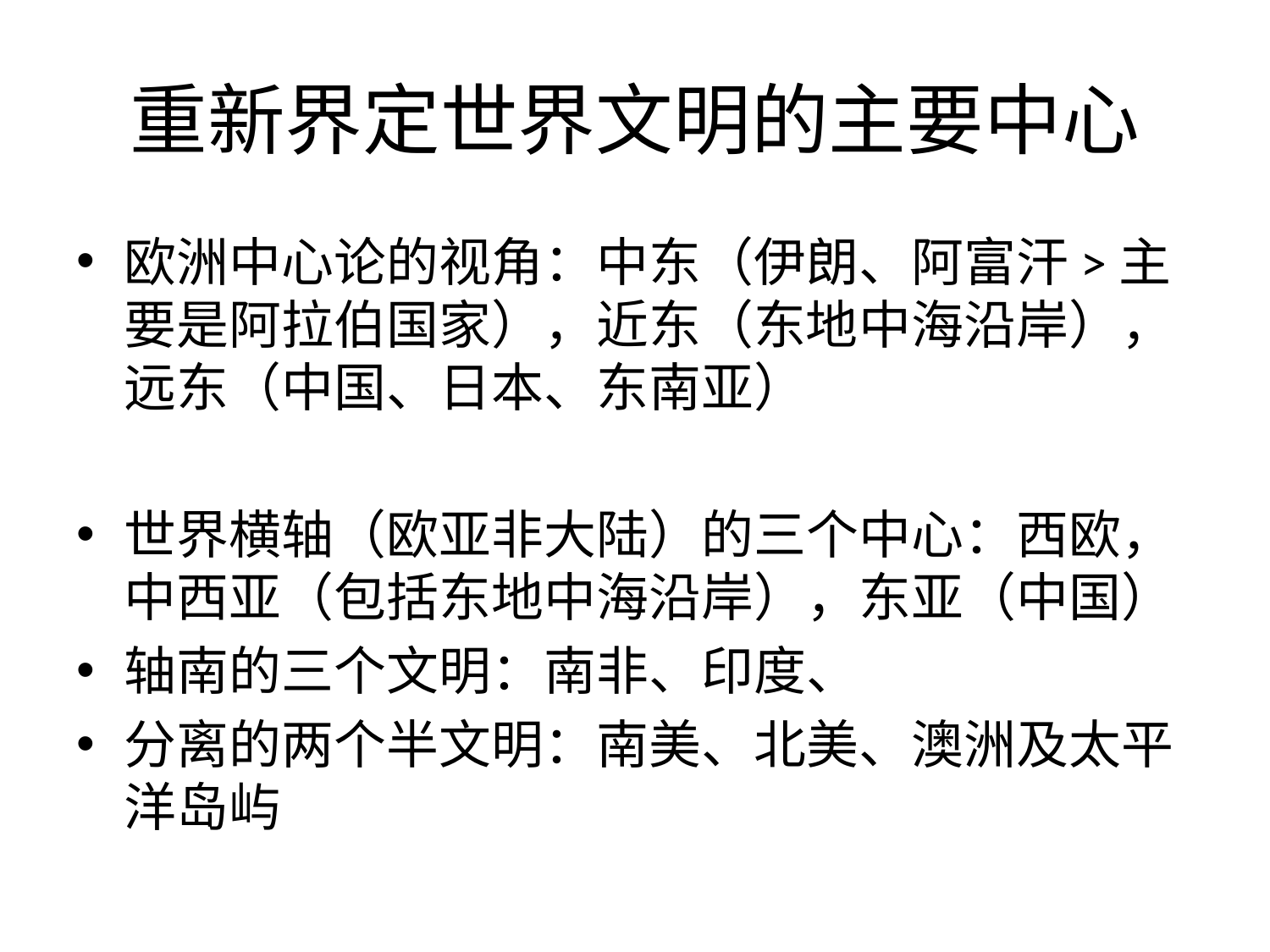

# 重新界定世界文明的主要中心
欧洲中心论的视角：中东（伊朗、阿富汗>主要是阿拉伯国家），近东（东地中海沿岸），远东（中国、日本、东南亚）

世界横轴（欧亚非大陆）的三个中心：西欧，中西亚（包括东地中海沿岸），东亚（中国）
轴南的三个文明：南非、印度、
分离的两个半文明：南美、北美、澳洲及太平洋岛屿